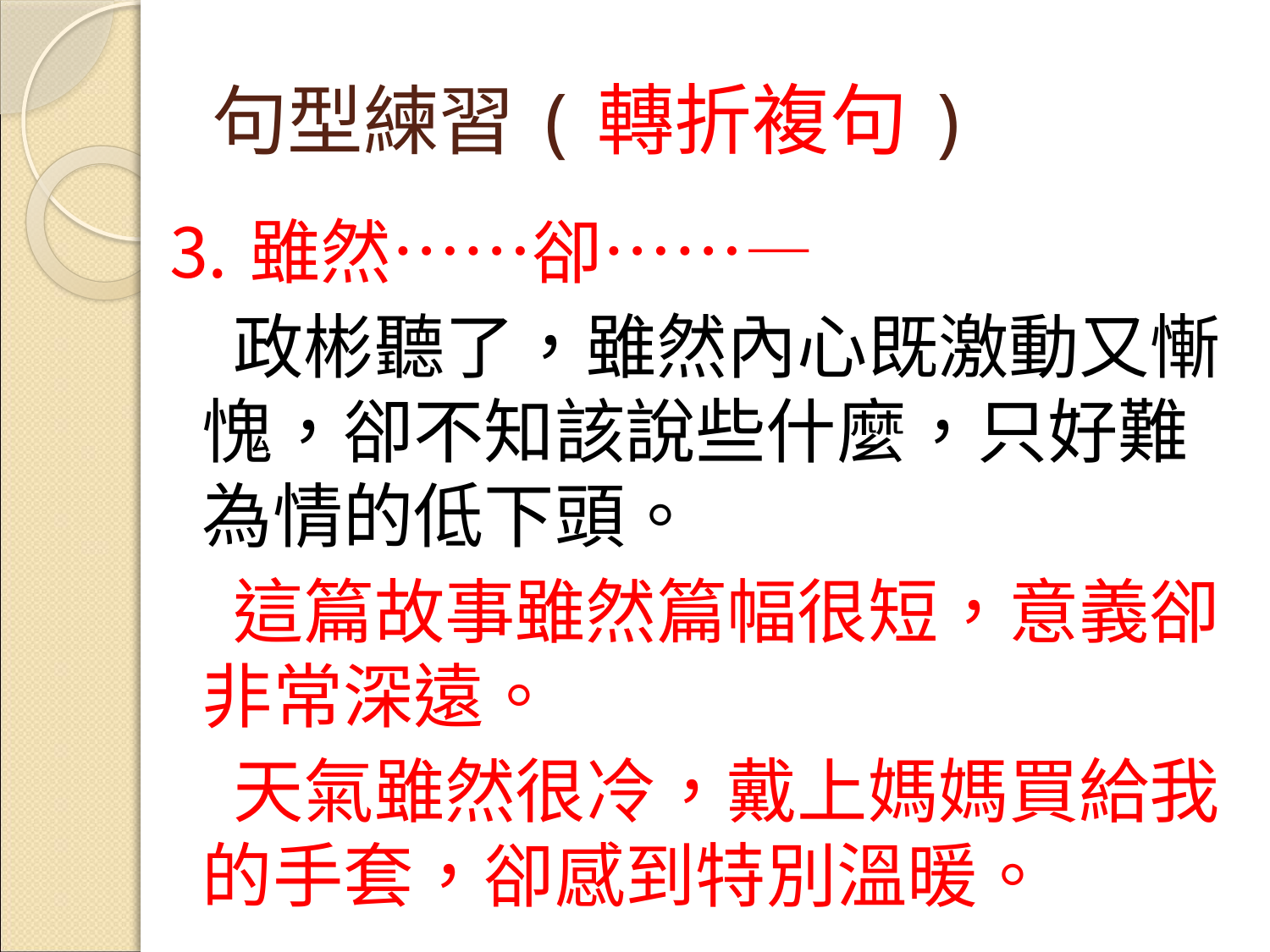

句型練習(轉折複句)
⒊雖然……卻……—
　政彬聽了，雖然內心既激動又慚愧，卻不知該說些什麼，只好難為情的低下頭。
　這篇故事雖然篇幅很短，意義卻非常深遠。
　天氣雖然很冷，戴上媽媽買給我的手套，卻感到特別溫暖。